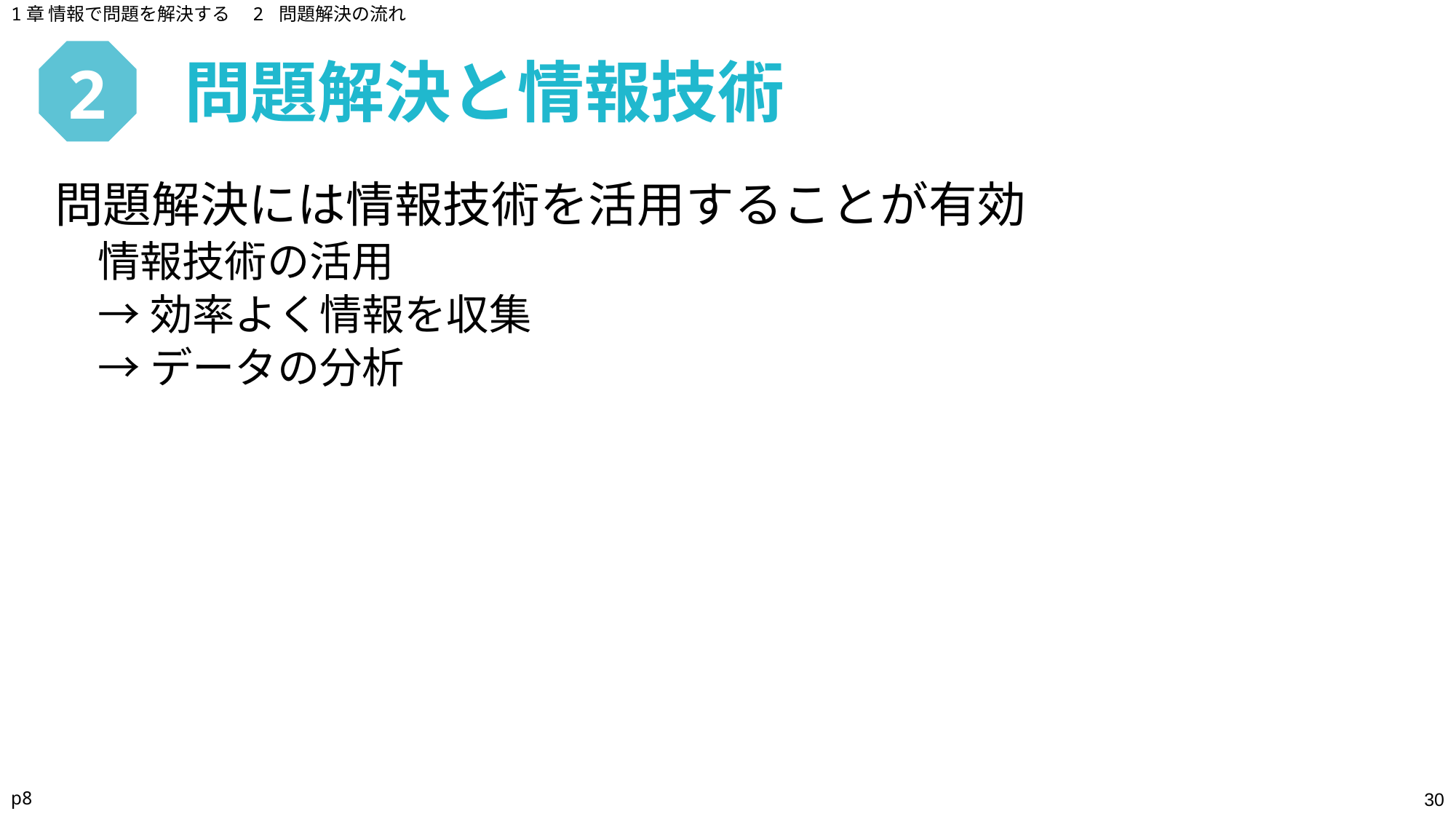

1章 情報で問題を解決する　2 問題解決の流れ

問題解決と情報技術
# 2
問題解決には情報技術を活用することが有効
情報技術の活用
→効率よく情報を収集
→データの分析
p8
30